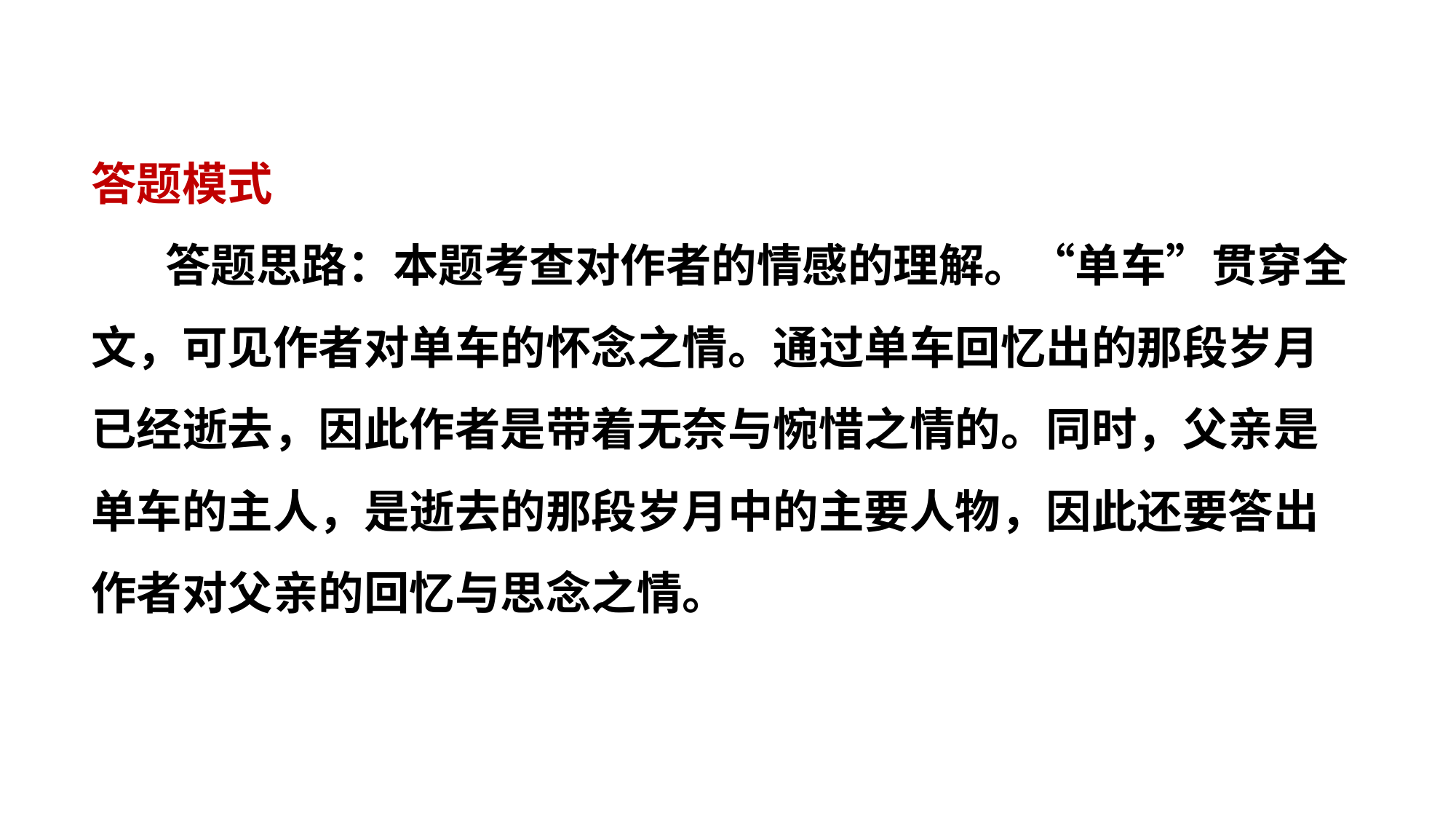

答题模式
答题思路：本题考查对作者的情感的理解。“单车”贯穿全文，可见作者对单车的怀念之情。通过单车回忆出的那段岁月已经逝去，因此作者是带着无奈与惋惜之情的。同时，父亲是单车的主人，是逝去的那段岁月中的主要人物，因此还要答出作者对父亲的回忆与思念之情。